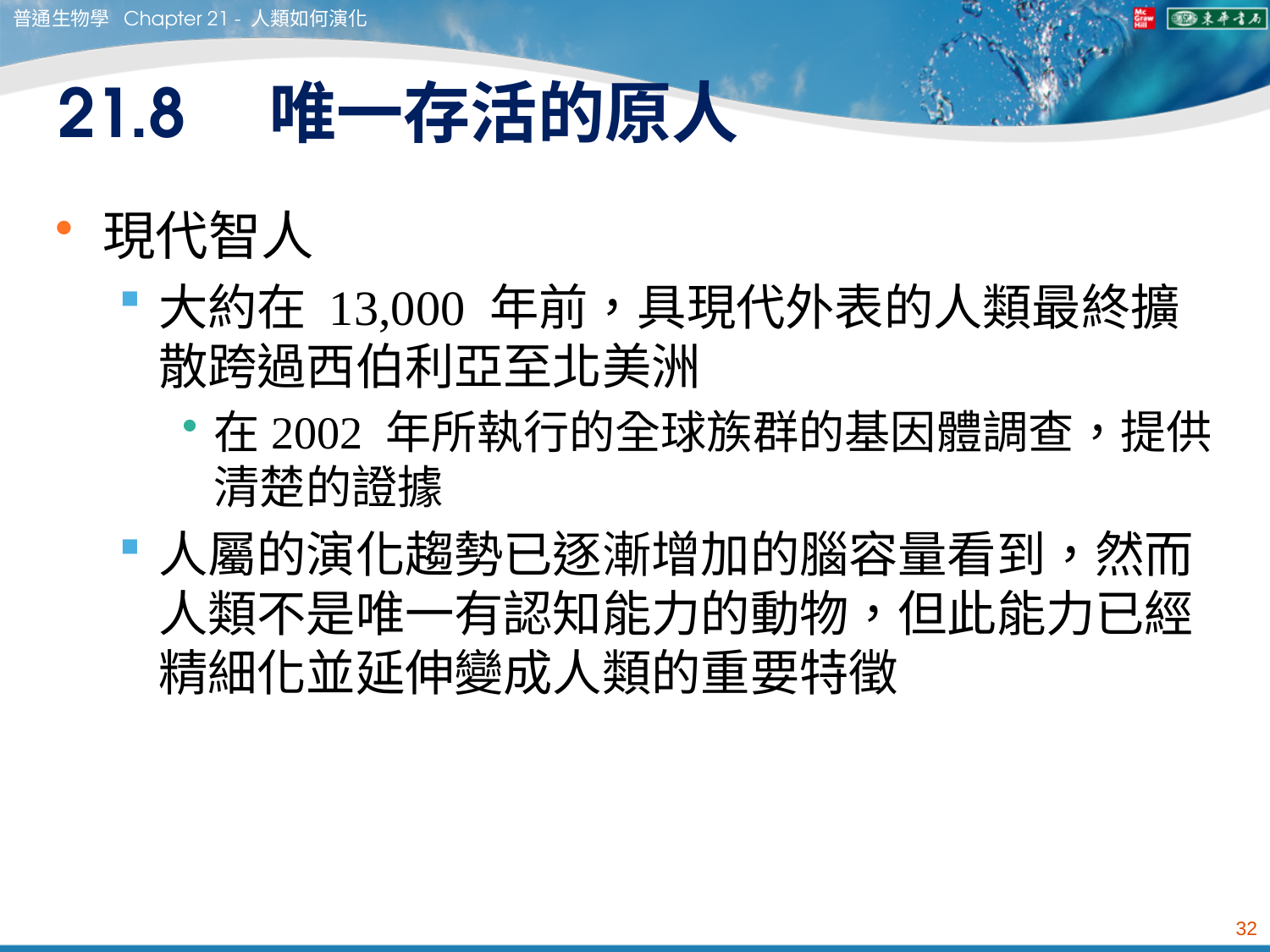

普通生物學  Chapter 21 - 人類如何演化
# 21.8　唯一存活的原人
現代智人
大約在 13,000 年前，具現代外表的人類最終擴散跨過西伯利亞至北美洲
在2002 年所執行的全球族群的基因體調查，提供清楚的證據
人屬的演化趨勢已逐漸增加的腦容量看到，然而人類不是唯一有認知能力的動物，但此能力已經精細化並延伸變成人類的重要特徵
32